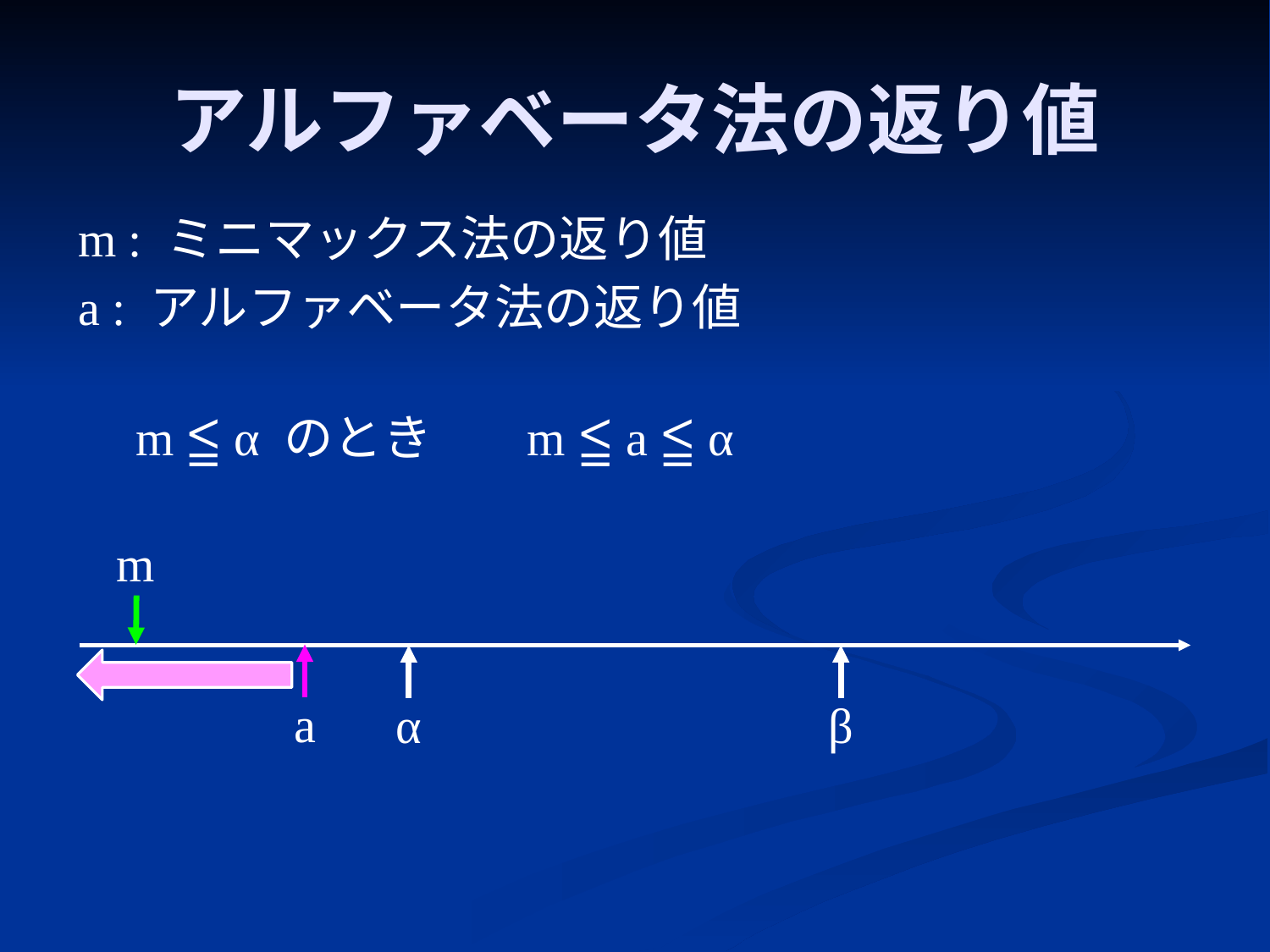

# アルファベータ法の返り値
m : ミニマックス法の返り値
a : アルファベータ法の返り値
m ≦ α のとき
m ≦ a ≦ α
m
a

α
β